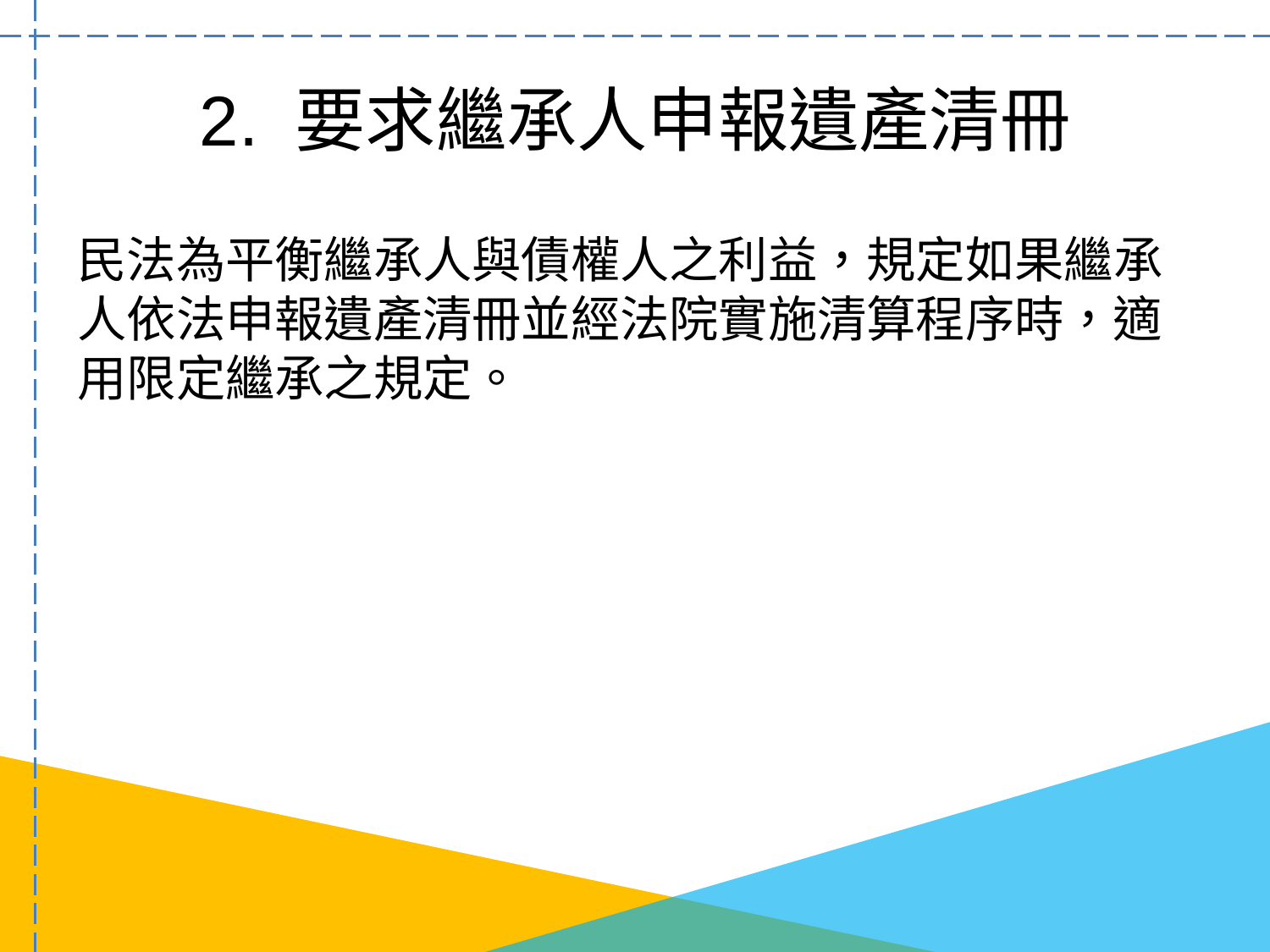

# 2. 要求繼承人申報遺產清冊
民法為平衡繼承人與債權人之利益，規定如果繼承人依法申報遺產清冊並經法院實施清算程序時，適用限定繼承之規定。